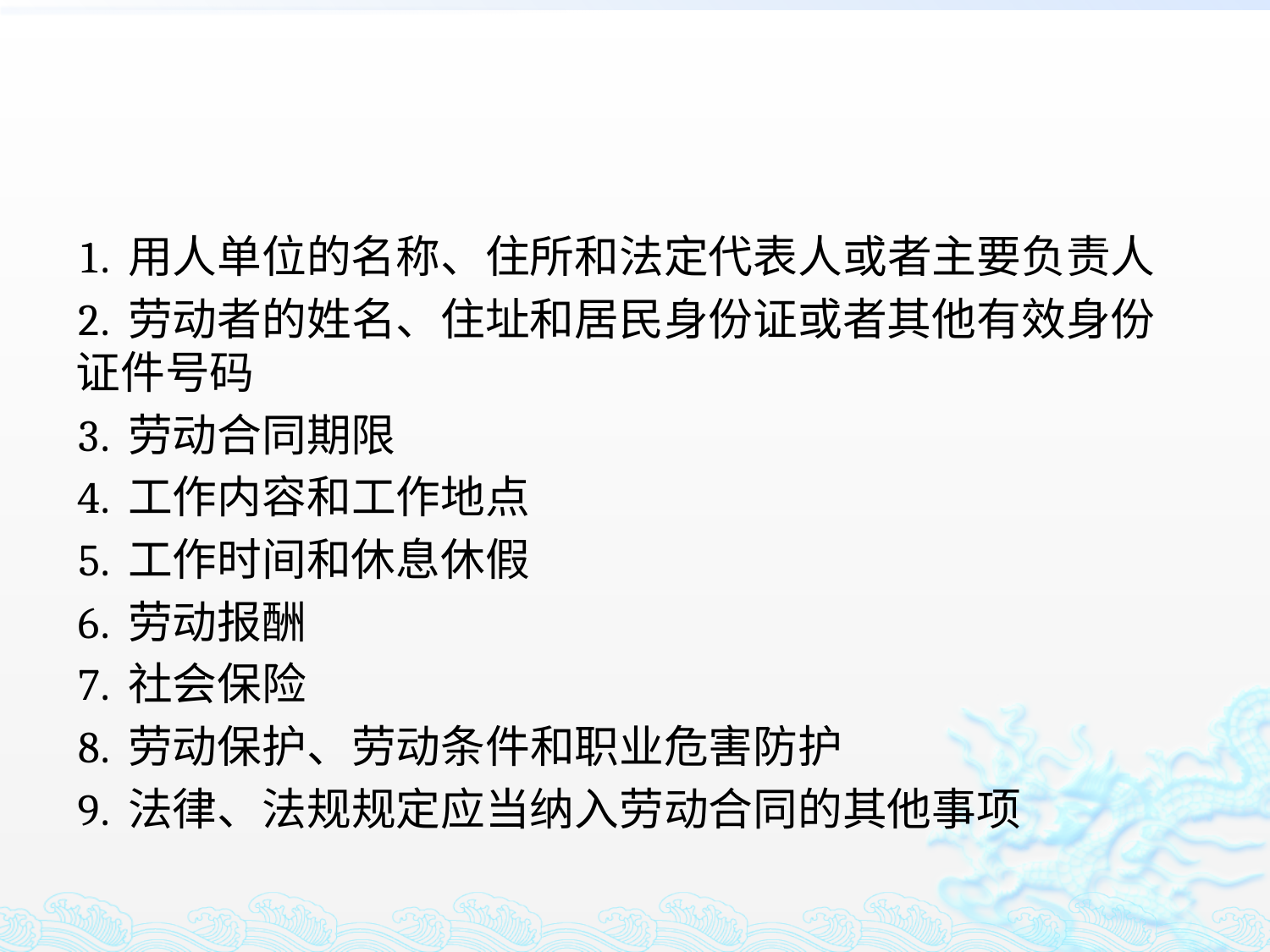

#
1. 用人单位的名称、住所和法定代表人或者主要负责人
2. 劳动者的姓名、住址和居民身份证或者其他有效身份证件号码
3. 劳动合同期限
4. 工作内容和工作地点
5. 工作时间和休息休假
6. 劳动报酬
7. 社会保险
8. 劳动保护、劳动条件和职业危害防护
9. 法律、法规规定应当纳入劳动合同的其他事项